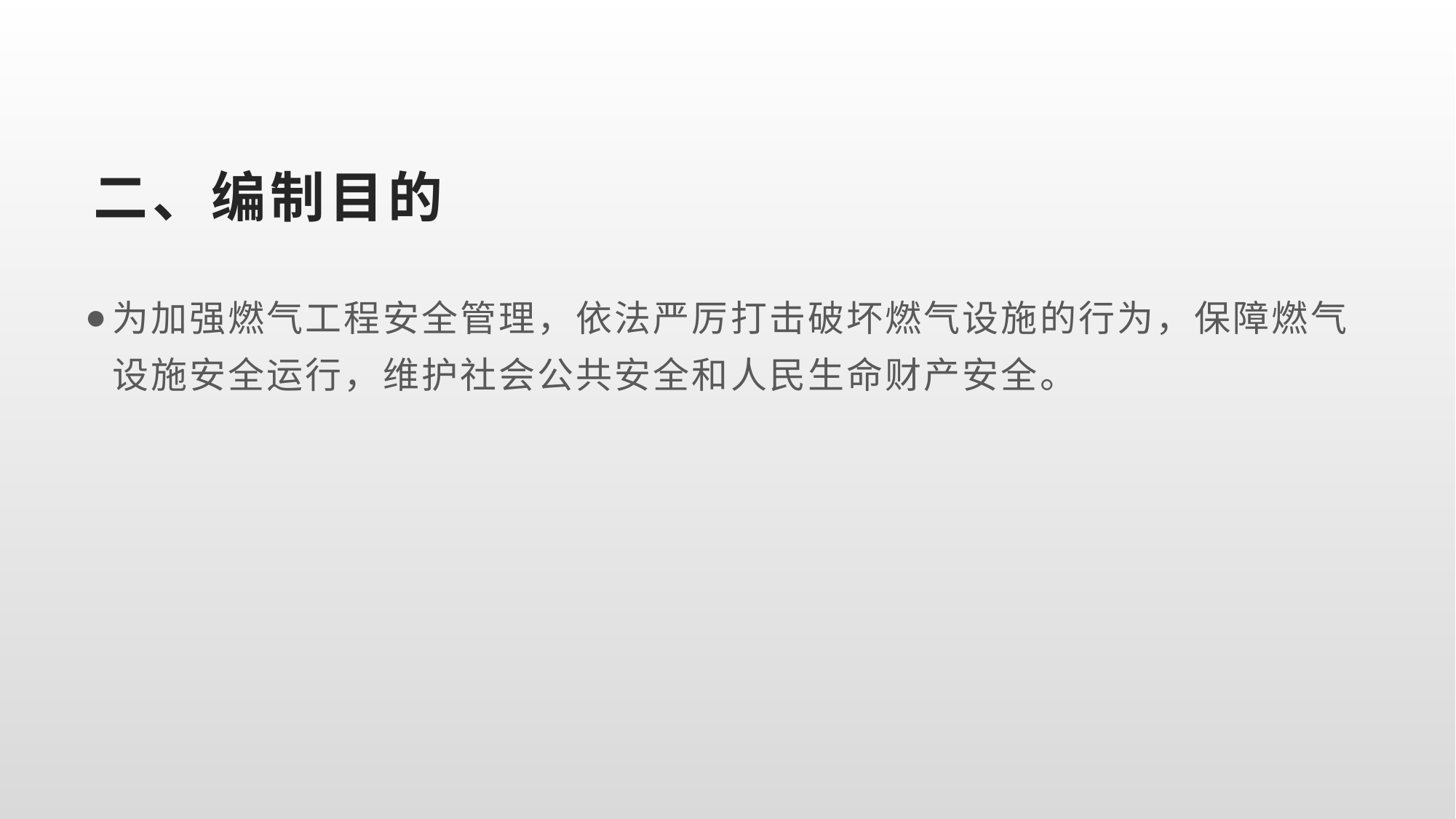

# 二、编制目的
为加强燃气工程安全管理，依法严厉打击破坏燃气设施的行为，保障燃气设施安全运行，维护社会公共安全和人民生命财产安全。